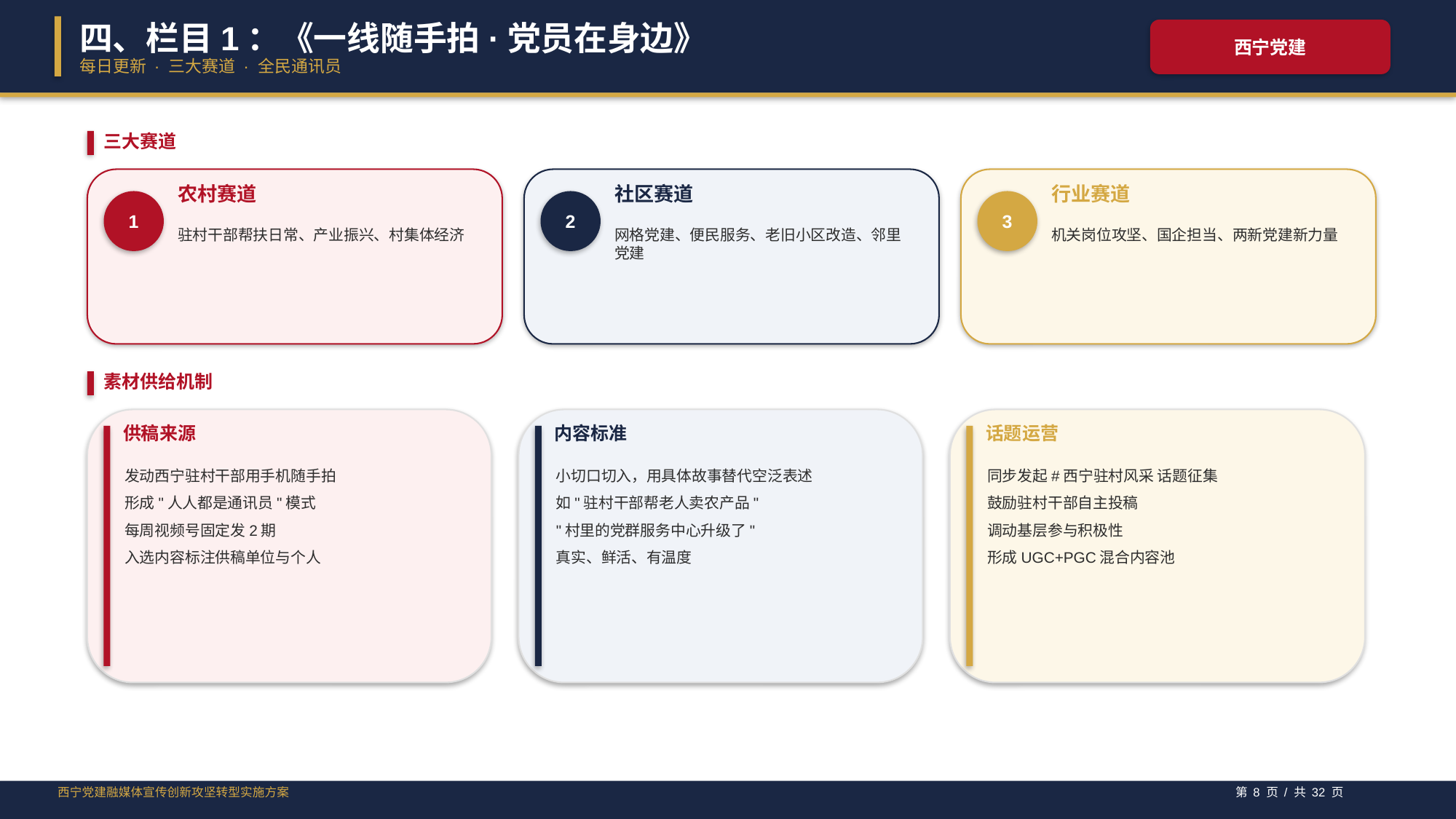

四、栏目1：《一线随手拍·党员在身边》

西宁党建
每日更新 · 三大赛道 · 全民通讯员

三大赛道

农村赛道
社区赛道
行业赛道

1

2

3
驻村干部帮扶日常、产业振兴、村集体经济
网格党建、便民服务、老旧小区改造、邻里党建
机关岗位攻坚、国企担当、两新党建新力量
素材供给机制

供稿来源
内容标准
话题运营

发动西宁驻村干部用手机随手拍
形成"人人都是通讯员"模式
每周视频号固定发2期
入选内容标注供稿单位与个人
小切口切入，用具体故事替代空泛表述
如"驻村干部帮老人卖农产品"
"村里的党群服务中心升级了"
真实、鲜活、有温度
同步发起#西宁驻村风采 话题征集
鼓励驻村干部自主投稿
调动基层参与积极性
形成UGC+PGC混合内容池

西宁党建融媒体宣传创新攻坚转型实施方案
第 8 页 / 共 32 页